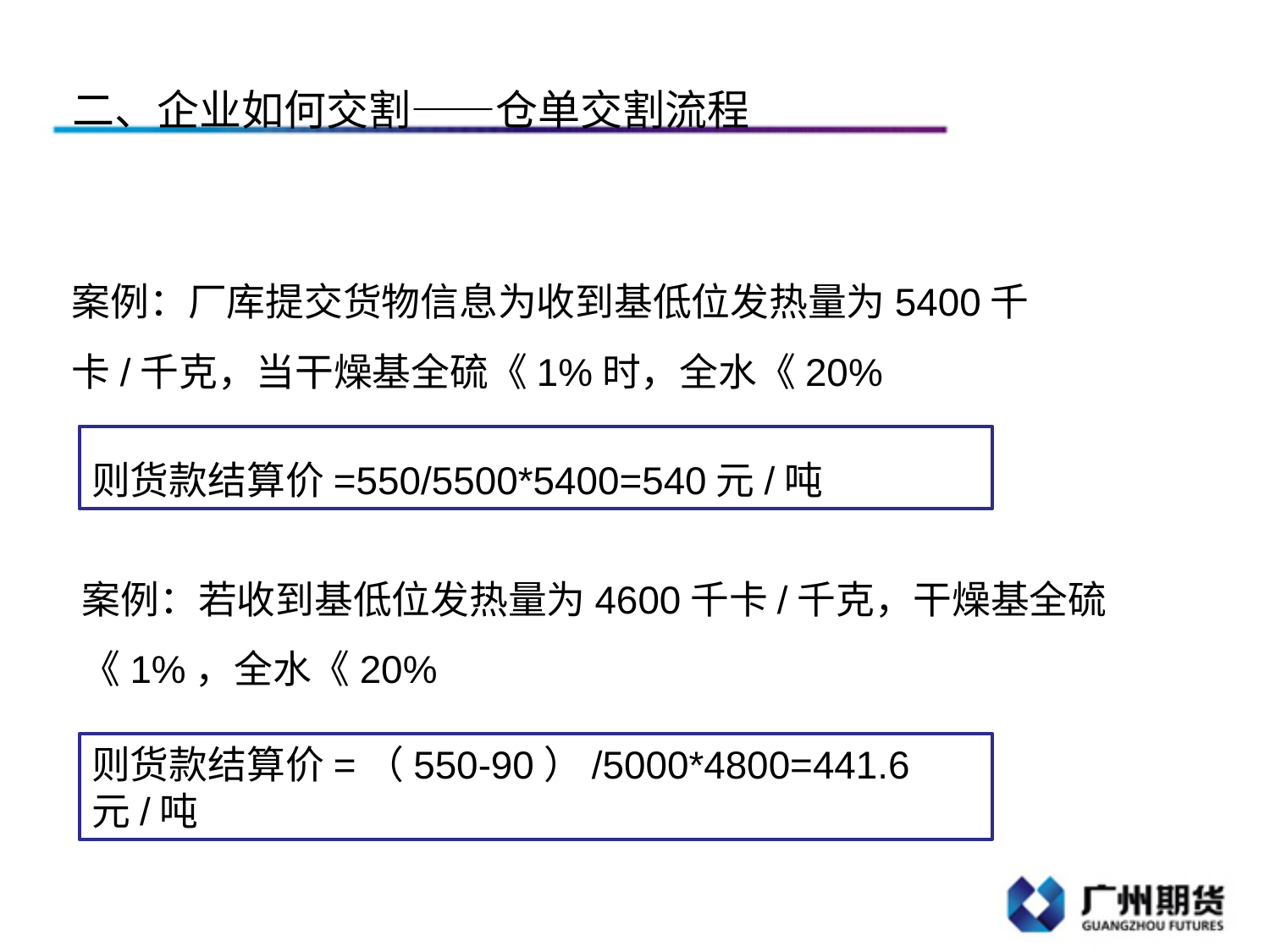

二、企业如何交割——仓单交割流程
案例：厂库提交货物信息为收到基低位发热量为5400千卡/千克，当干燥基全硫《1%时，全水《20%

则货款结算价=550/5500*5400=540元/吨
案例：若收到基低位发热量为4600千卡/千克，干燥基全硫《1%，全水《20%
则货款结算价=（550-90）/5000*4800=441.6元/吨